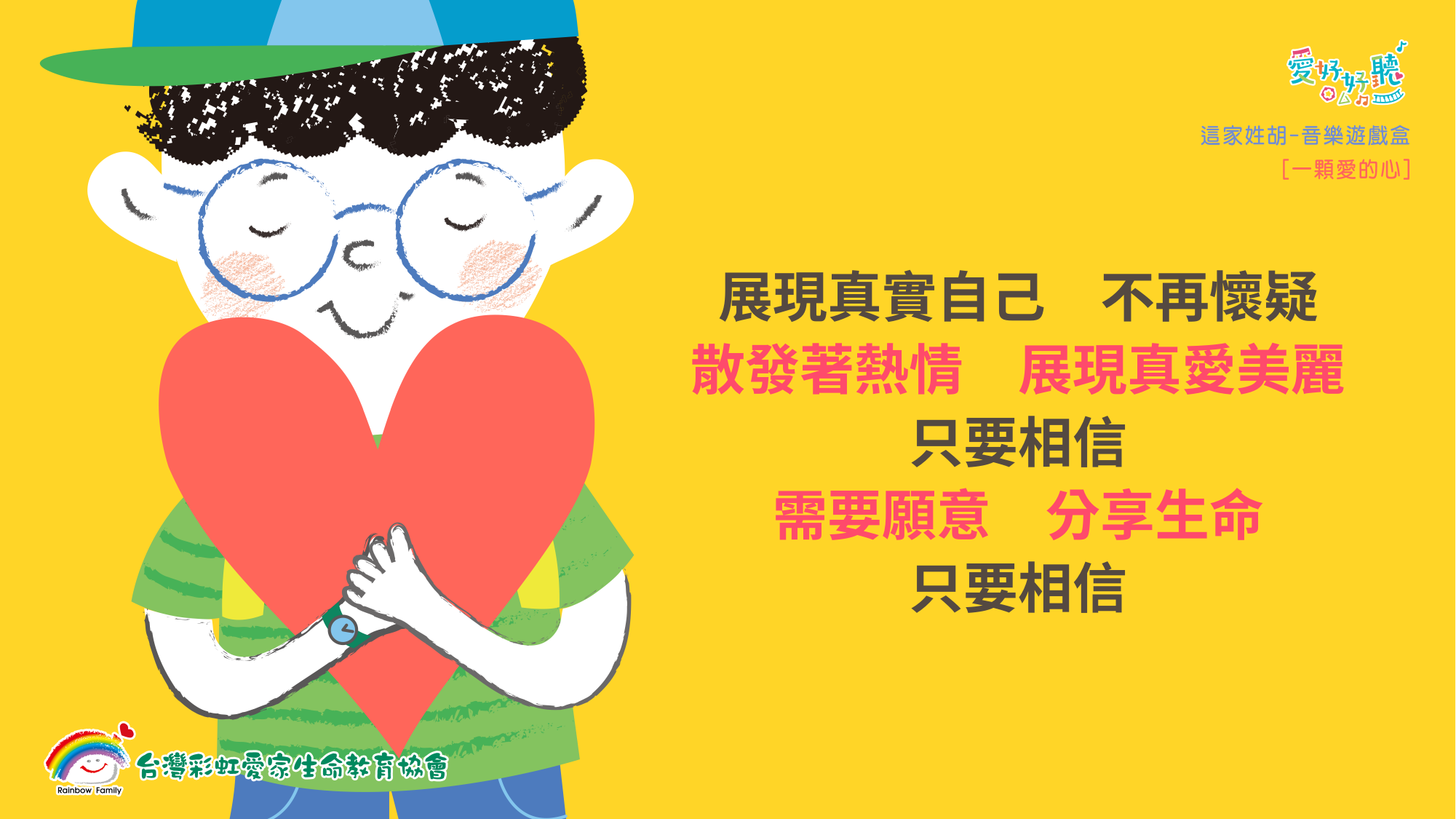

展現真實自己　不再懷疑
散發著熱情　展現真愛美麗
只要相信
需要願意　分享生命
只要相信